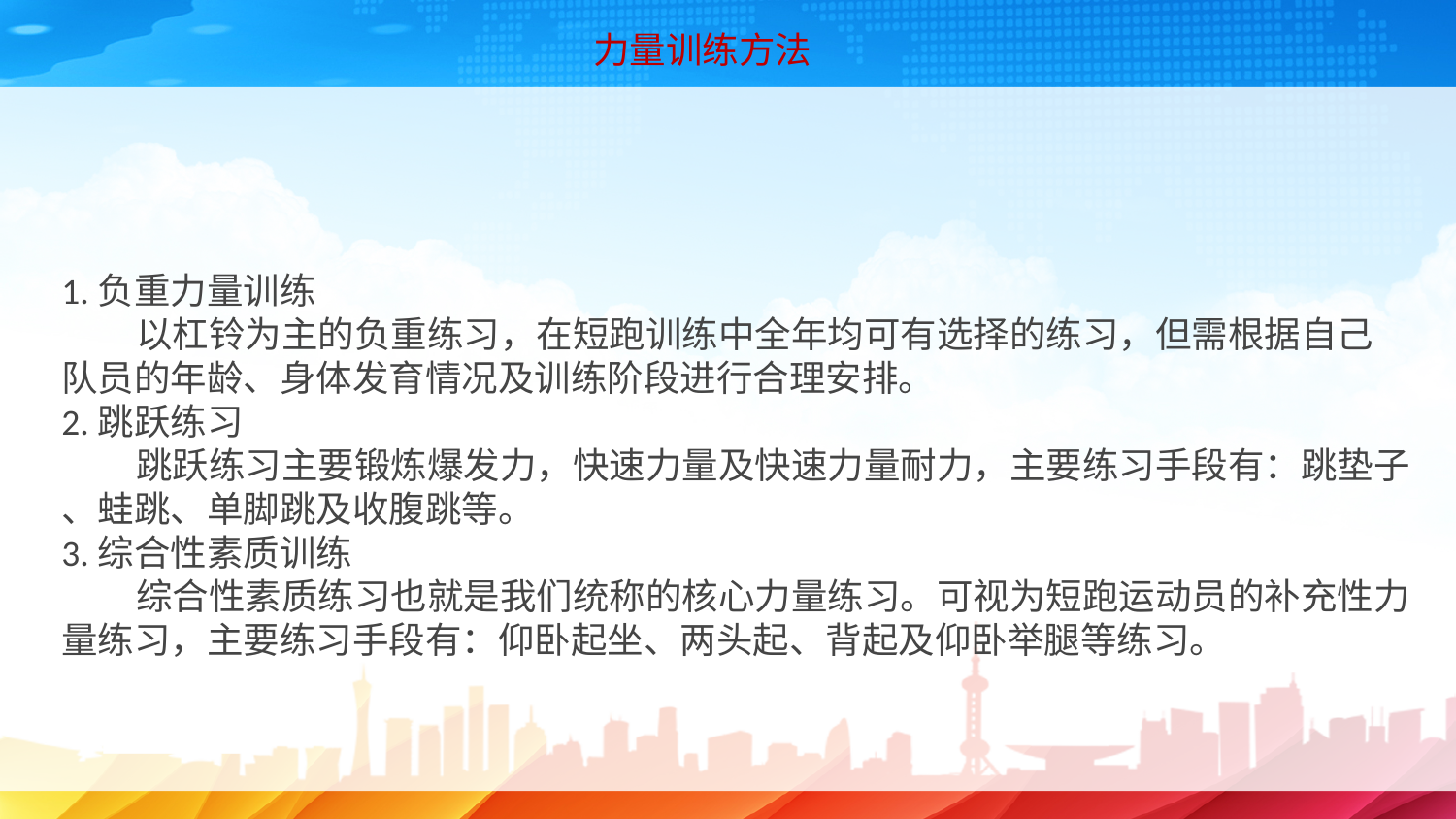

力量训练方法
1.负重力量训练
        以杠铃为主的负重练习，在短跑训练中全年均可有选择的练习，但需根据自己
队员的年龄、身体发育情况及训练阶段进行合理安排。
2.跳跃练习
        跳跃练习主要锻炼爆发力，快速力量及快速力量耐力，主要练习手段有：跳垫子
、蛙跳、单脚跳及收腹跳等。
3.综合性素质训练
        综合性素质练习也就是我们统称的核心力量练习。可视为短跑运动员的补充性力
量练习，主要练习手段有：仰卧起坐、两头起、背起及仰卧举腿等练习。